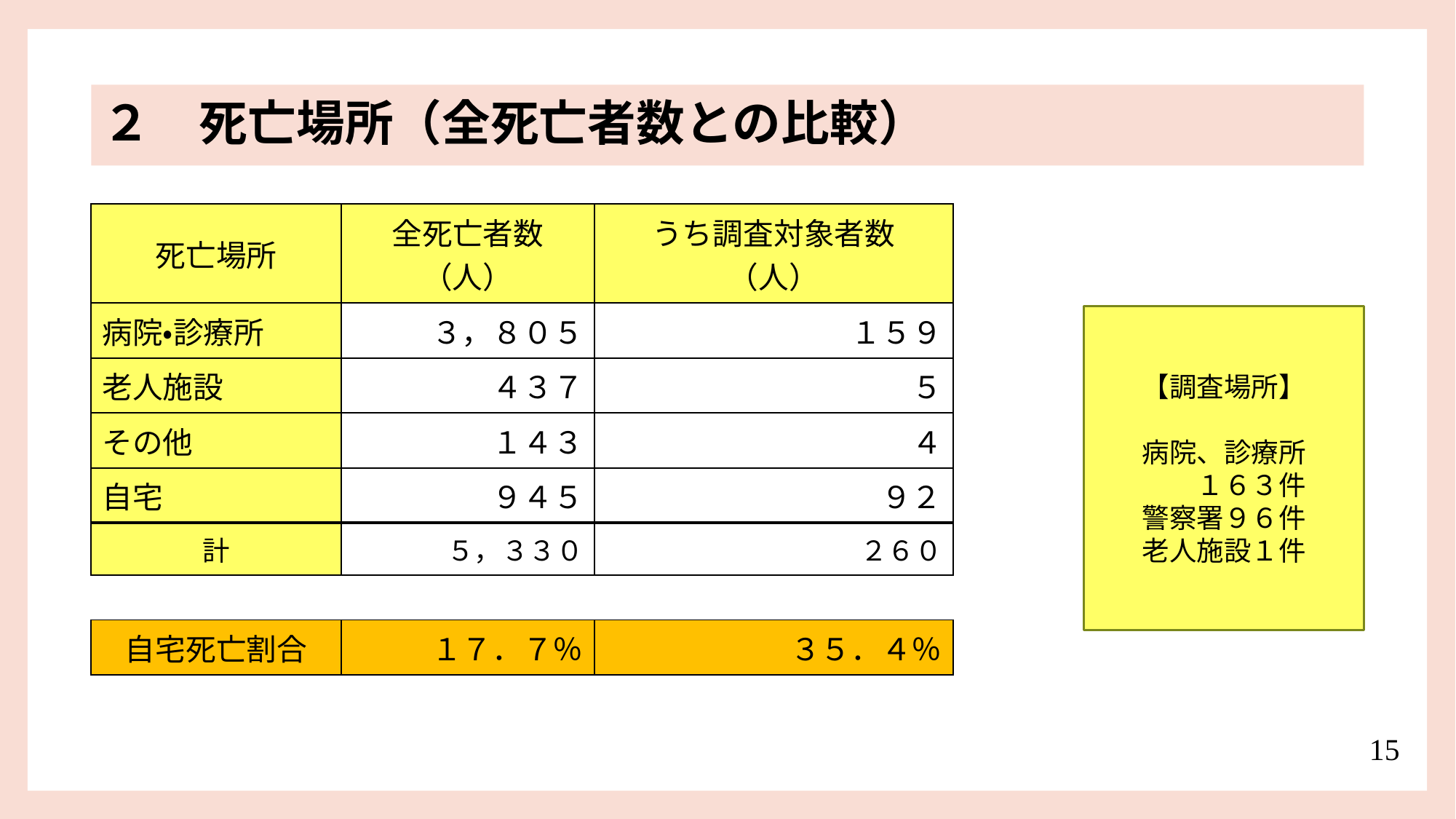

２　死亡場所（全死亡者数との比較）
| 死亡場所 | 全死亡者数 （人） | うち調査対象者数 （人） |
| --- | --- | --- |
| 病院・診療所 | ３，８０５ | １５９ |
| 老人施設 | ４３７ | ５ |
| その他 | １４３ | ４ |
| 自宅 | ９４５ | ９２ |
| 計 | ５，３３０ | ２６０ |
|  |  |  |
| 自宅死亡割合 | １７．７％ | ３５．４％ |
【調査場所】

病院、診療所
　　１６３件
警察署９６件
老人施設１件
15